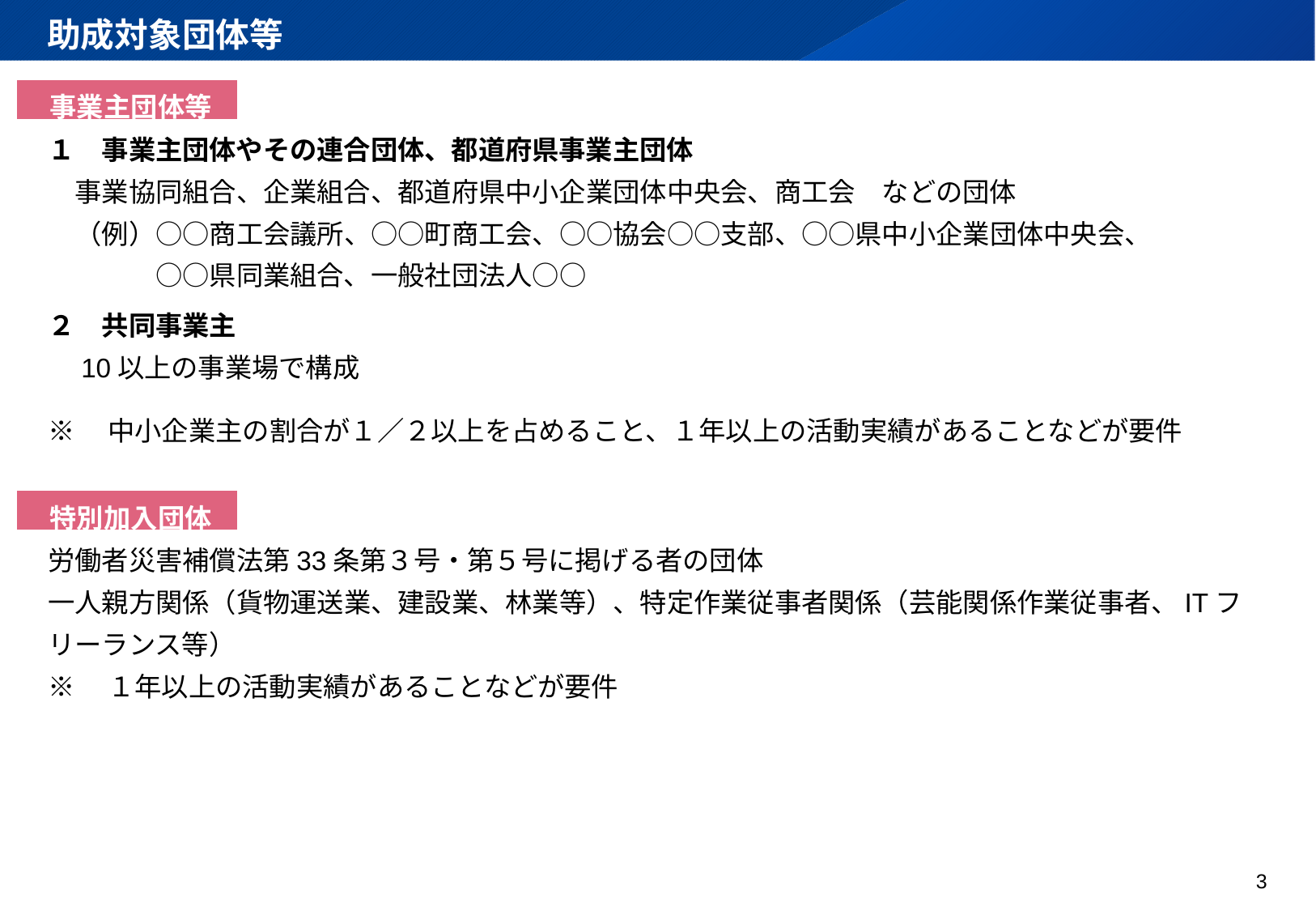

助成対象団体等
事業主団体等
１　事業主団体やその連合団体、都道府県事業主団体
　事業協同組合、企業組合、都道府県中小企業団体中央会、商工会　などの団体
　（例）○○商工会議所、○○町商工会、○○協会○○支部、○○県中小企業団体中央会、
　　　　○○県同業組合、一般社団法人○○

２　共同事業主
　10以上の事業場で構成

※　中小企業主の割合が１／２以上を占めること、１年以上の活動実績があることなどが要件
特別加入団体
労働者災害補償法第33条第３号・第５号に掲げる者の団体
一人親方関係（貨物運送業、建設業、林業等）、特定作業従事者関係（芸能関係作業従事者、ITフリーランス等）
※　１年以上の活動実績があることなどが要件
3